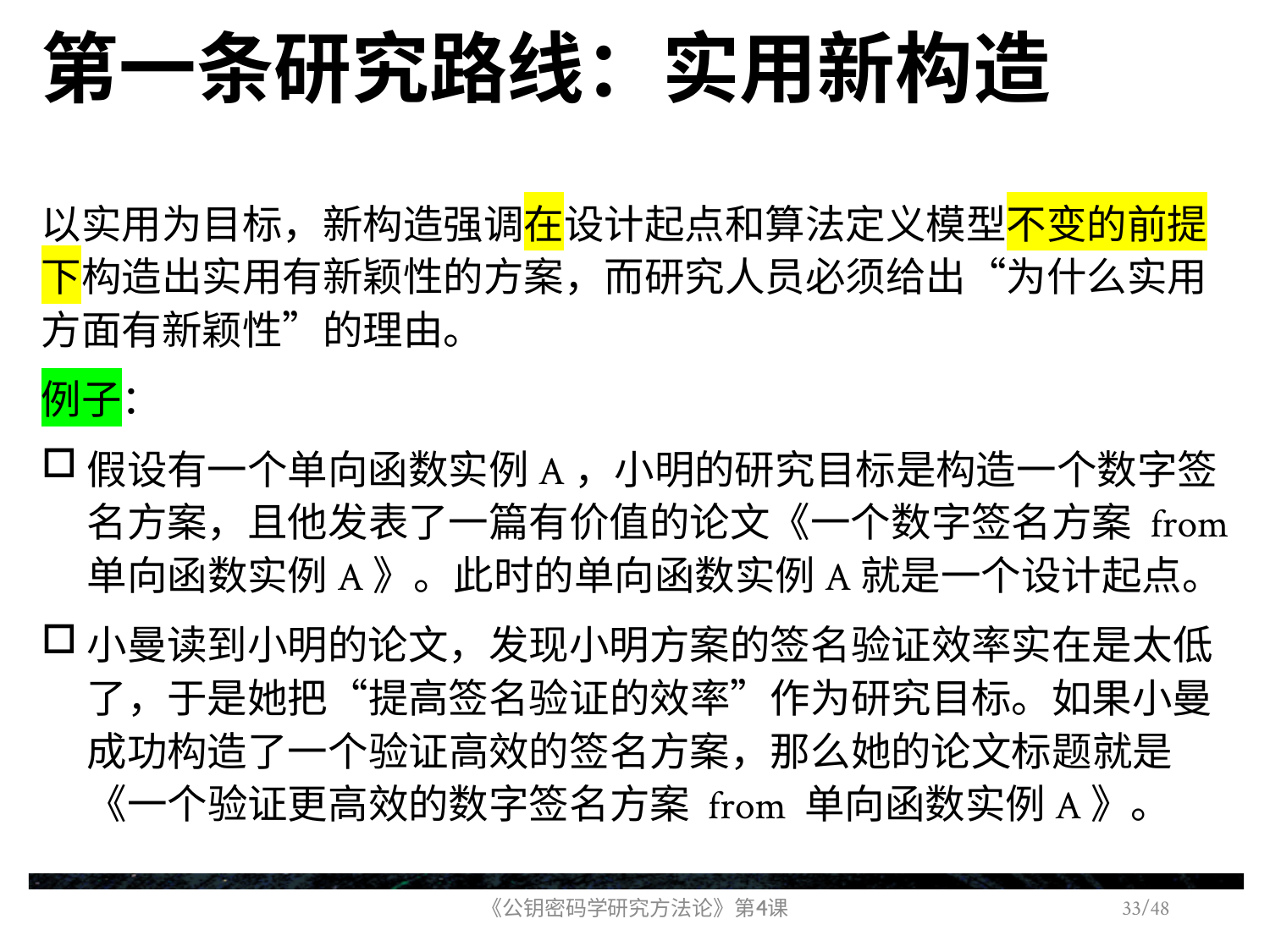

# 第一条研究路线：实用新构造
以实用为目标，新构造强调在设计起点和算法定义模型不变的前提下构造出实用有新颖性的方案，而研究人员必须给出“为什么实用方面有新颖性”的理由。
例子：
假设有一个单向函数实例A，小明的研究目标是构造一个数字签名方案，且他发表了一篇有价值的论文《一个数字签名方案 from 单向函数实例A》。此时的单向函数实例A就是一个设计起点。
小曼读到小明的论文，发现小明方案的签名验证效率实在是太低了，于是她把“提高签名验证的效率”作为研究目标。如果小曼成功构造了一个验证高效的签名方案，那么她的论文标题就是《一个验证更高效的数字签名方案 from 单向函数实例A》。
《公钥密码学研究方法论》第4课
33/48